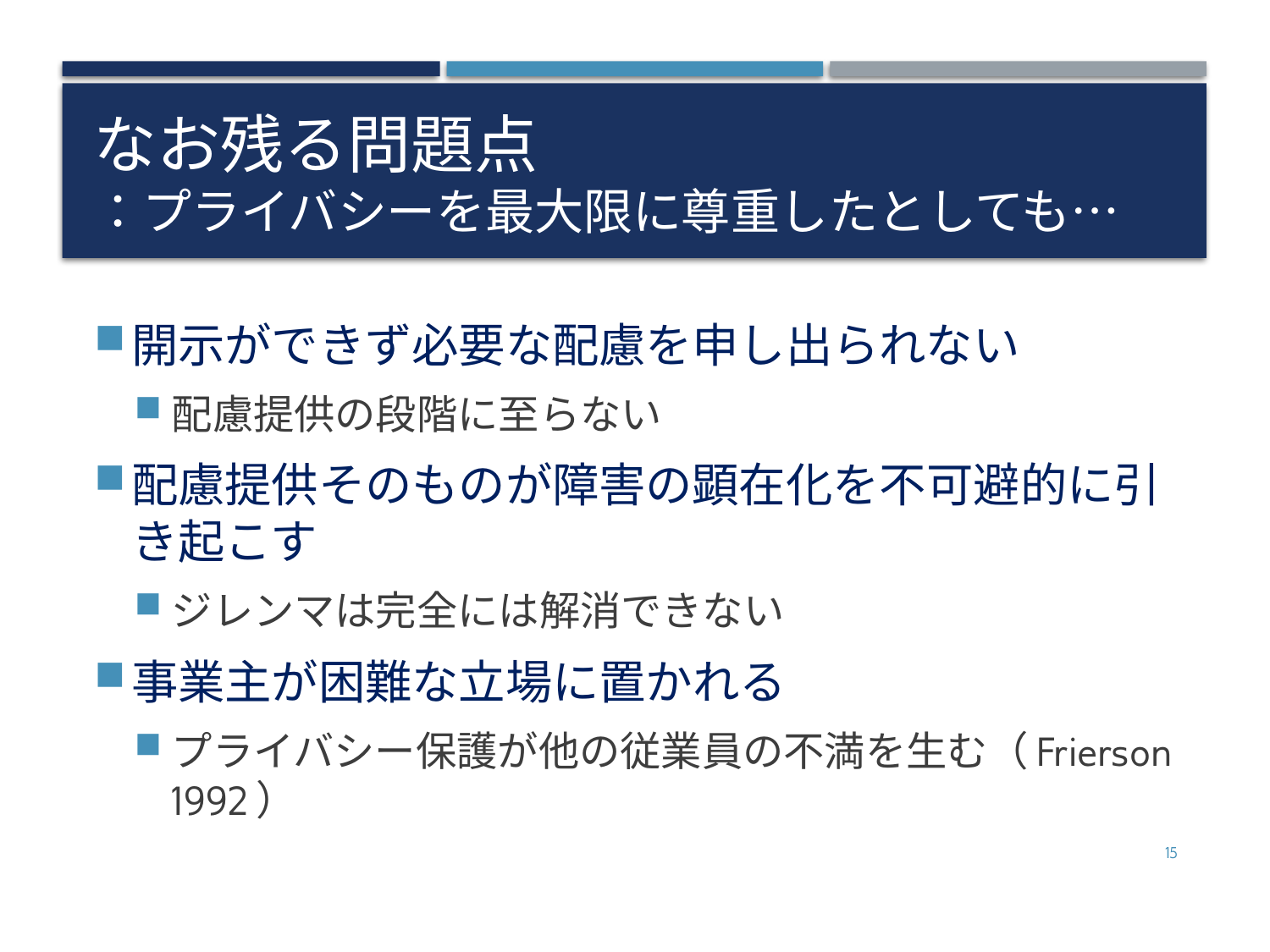

# なお残る問題点 ：プライバシーを最大限に尊重したとしても…
開示ができず必要な配慮を申し出られない
配慮提供の段階に至らない
配慮提供そのものが障害の顕在化を不可避的に引き起こす
ジレンマは完全には解消できない
事業主が困難な立場に置かれる
プライバシー保護が他の従業員の不満を生む（Frierson 1992）
15